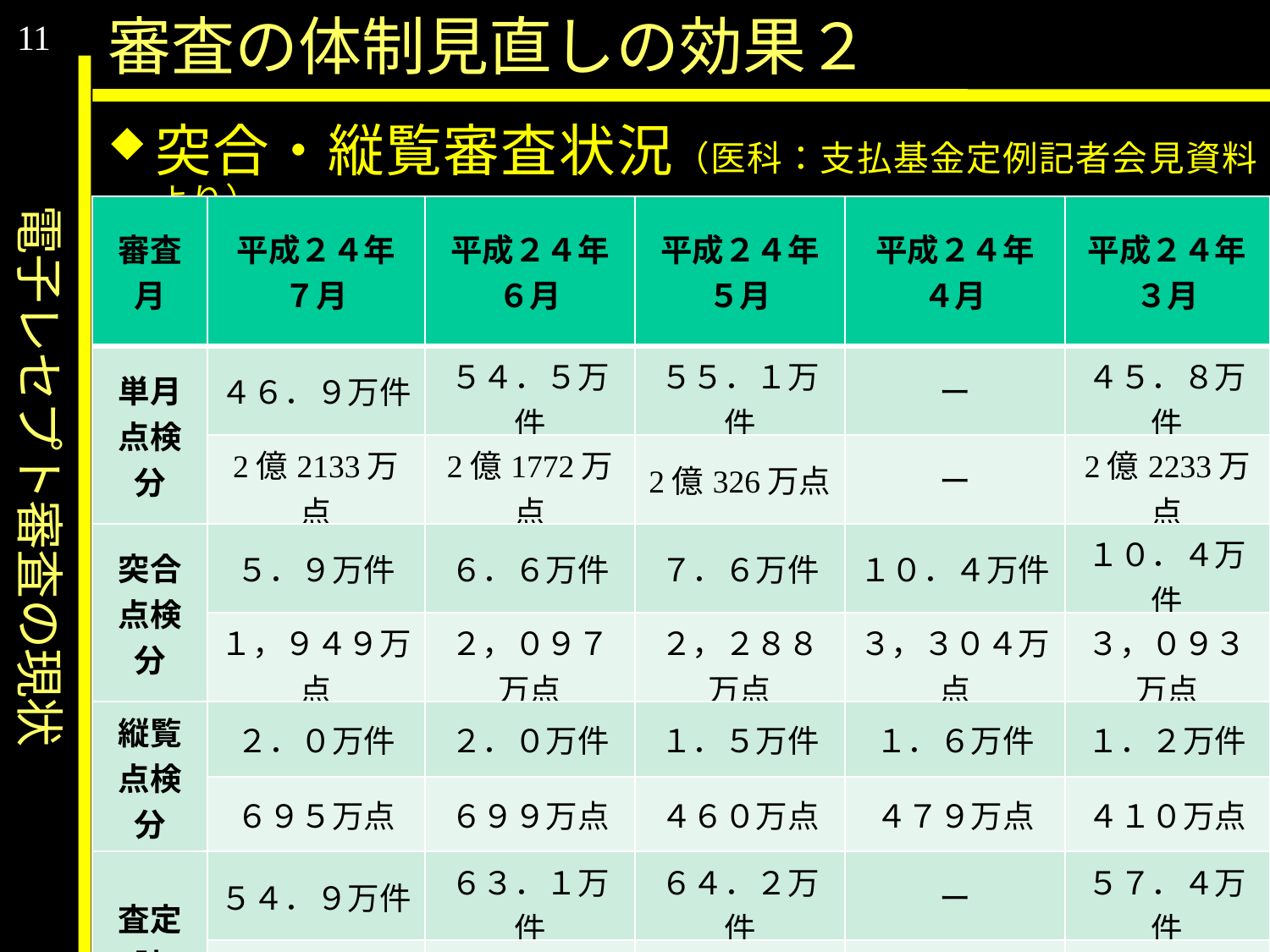

電子レセプト審査の現状
11
審査の体制見直しの効果２

突合・縦覧審査状況（医科：支払基金定例記者会見資料より）
| 審査月 | 平成２４年 ７月 | 平成２４年 ６月 | 平成２４年 ５月 | 平成２４年 ４月 | 平成２４年 ３月 |
| --- | --- | --- | --- | --- | --- |
| 単月 点検分 | ４６．９万件 | ５４．５万件 | ５５．１万件 | ー | ４５．８万件 |
|  | 2億2133万点 | 2億1772万点 | 2億326万点 | ー | 2億2233万点 |
| 突合 点検分 | ５．９万件 | ６．６万件 | ７．６万件 | １０．４万件 | １０．４万件 |
|  | １，９４９万点 | ２，０９７万点 | ２，２８８万点 | ３，３０４万点 | ３，０９３万点 |
| 縦覧 点検分 | ２．０万件 | ２．０万件 | １．５万件 | １．６万件 | １．２万件 |
|  | ６９５万点 | ６９９万点 | ４６０万点 | ４７９万点 | ４１０万点 |
| 査定計 | ５４．９万件 | ６３．１万件 | ６４．２万件 | ー | ５７．４万件 |
|  | 2億4776万点 | 2億4568万点 | 2億3074万点 | ー | 2億5736万点 |